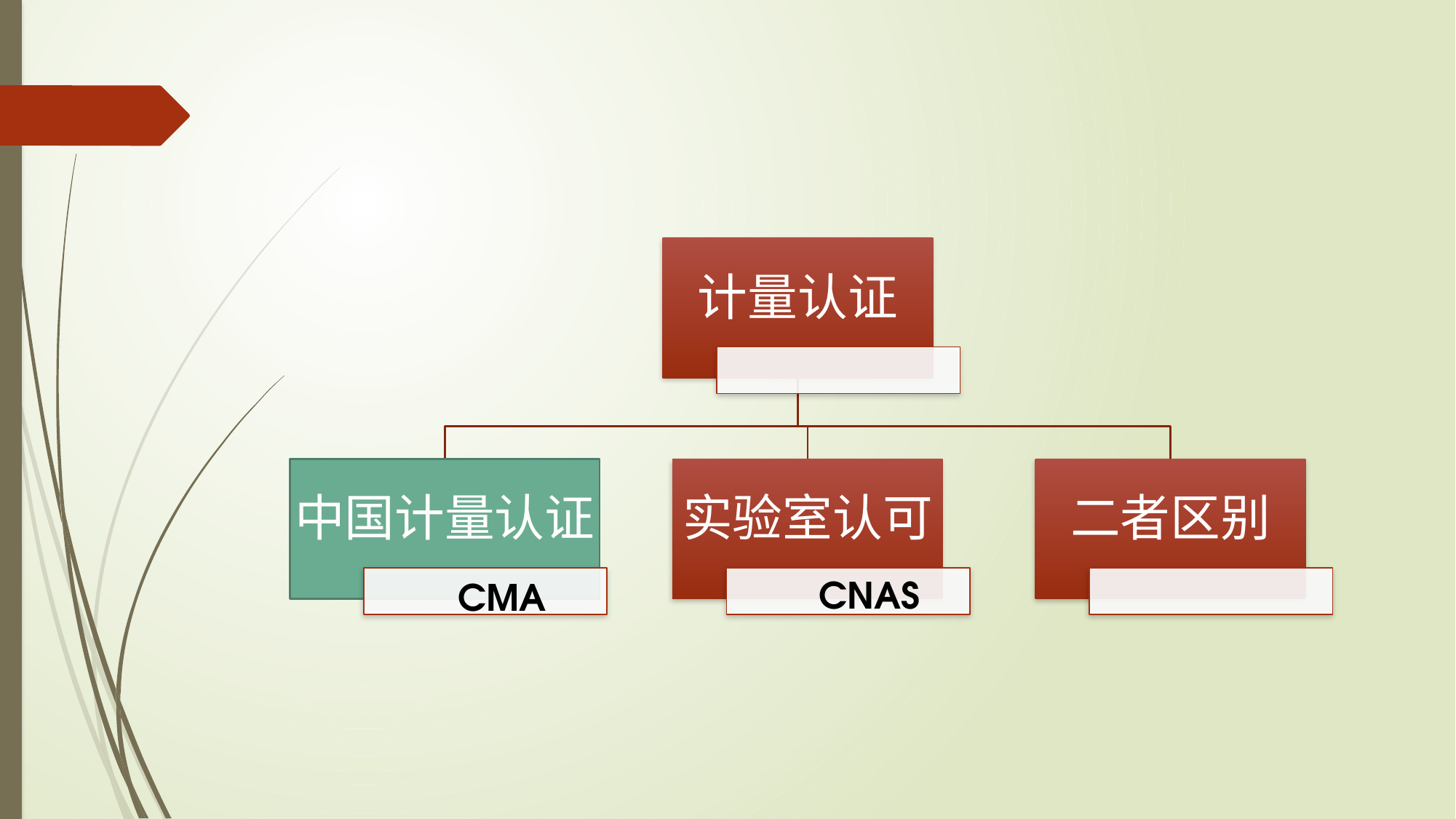

#
计量认证

中国计量认证

实验室认可

二者区别

CNAS
CMA